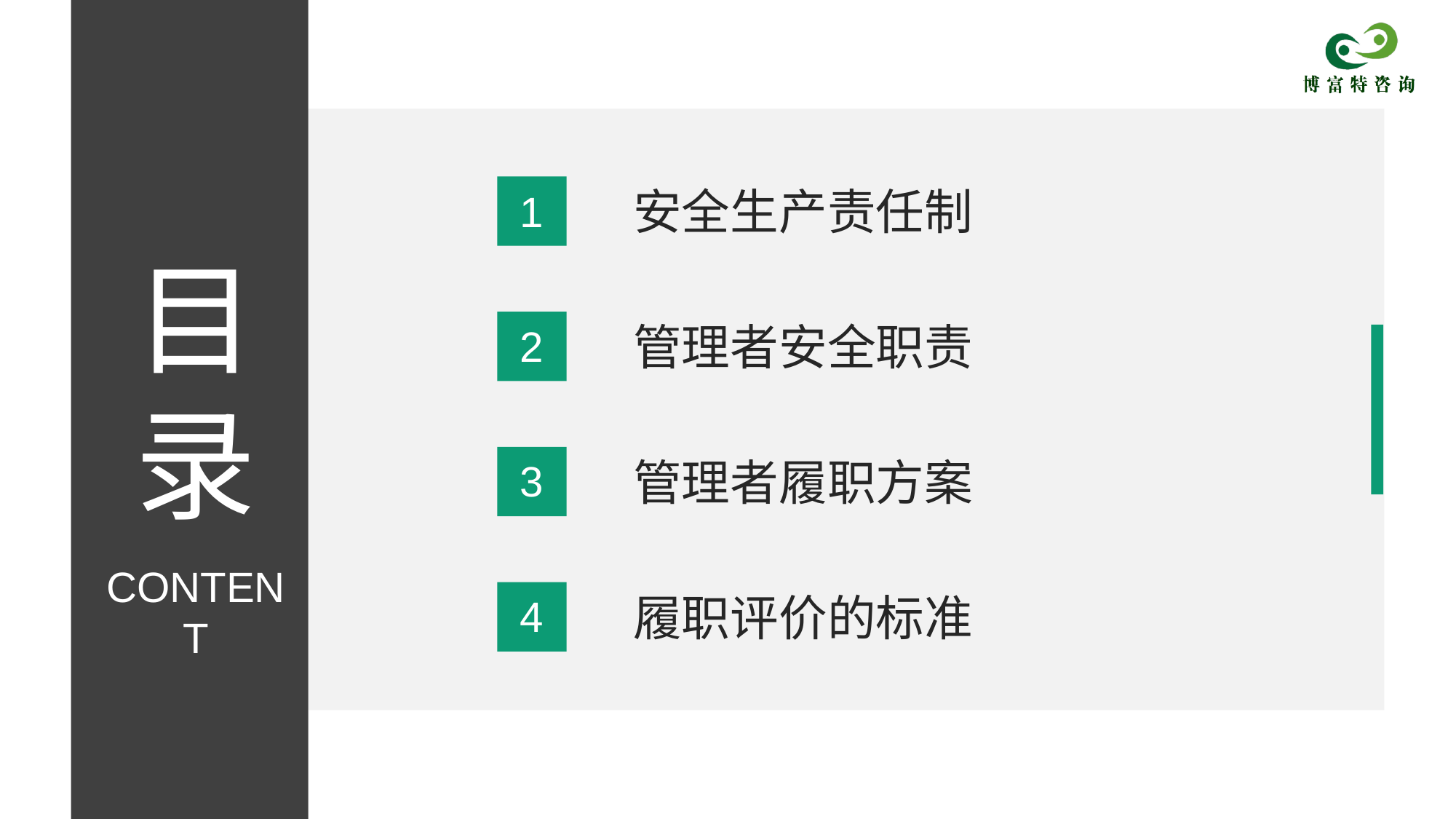

安全生产责任制

1
目
录
管理者安全职责

2

管理者履职方案

3
CONTENT

履职评价的标准
4